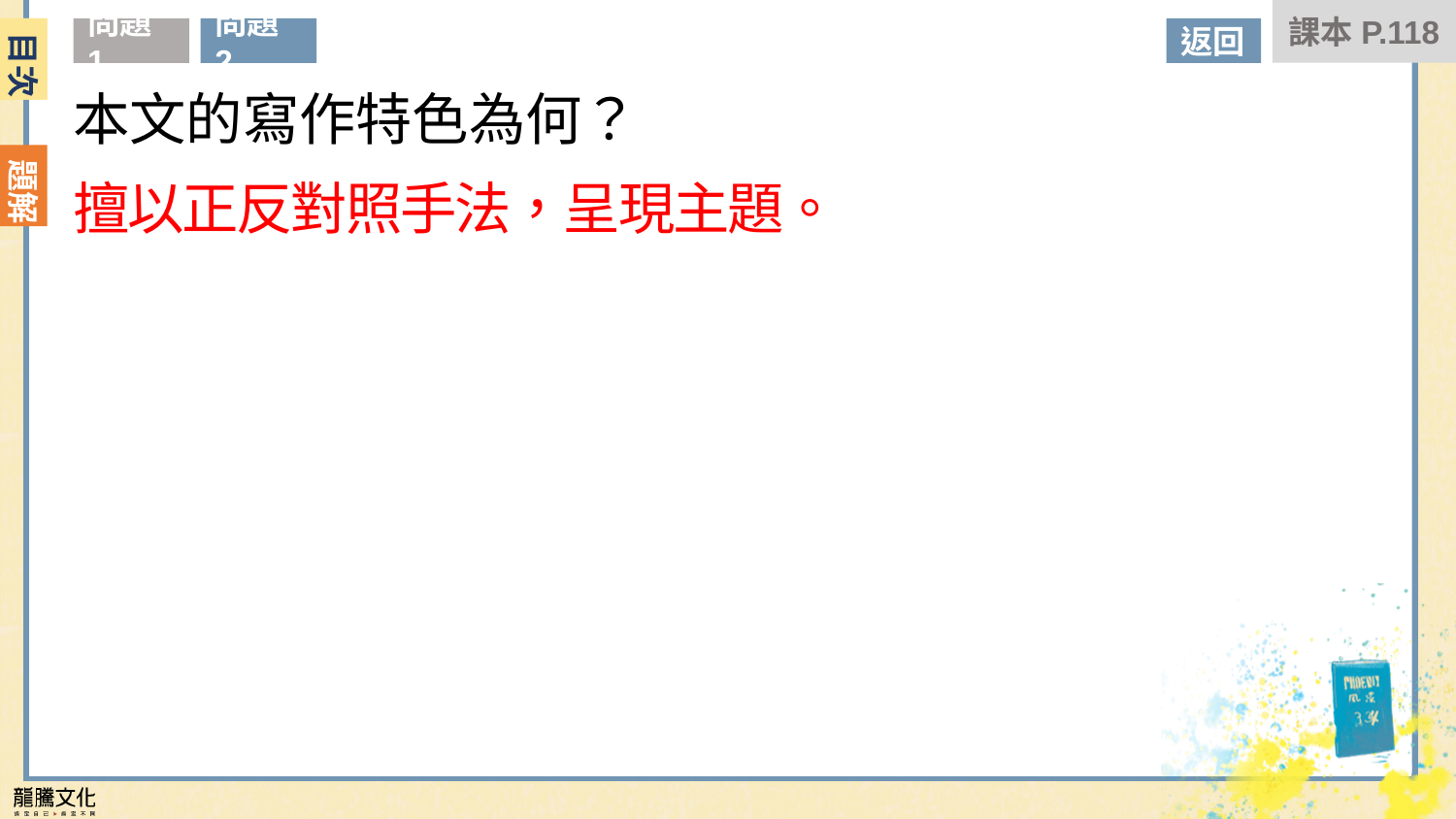

課本P.118
目次
問題1
問題2
返回
本文的寫作特色為何？
擅以正反對照手法，呈現主題。